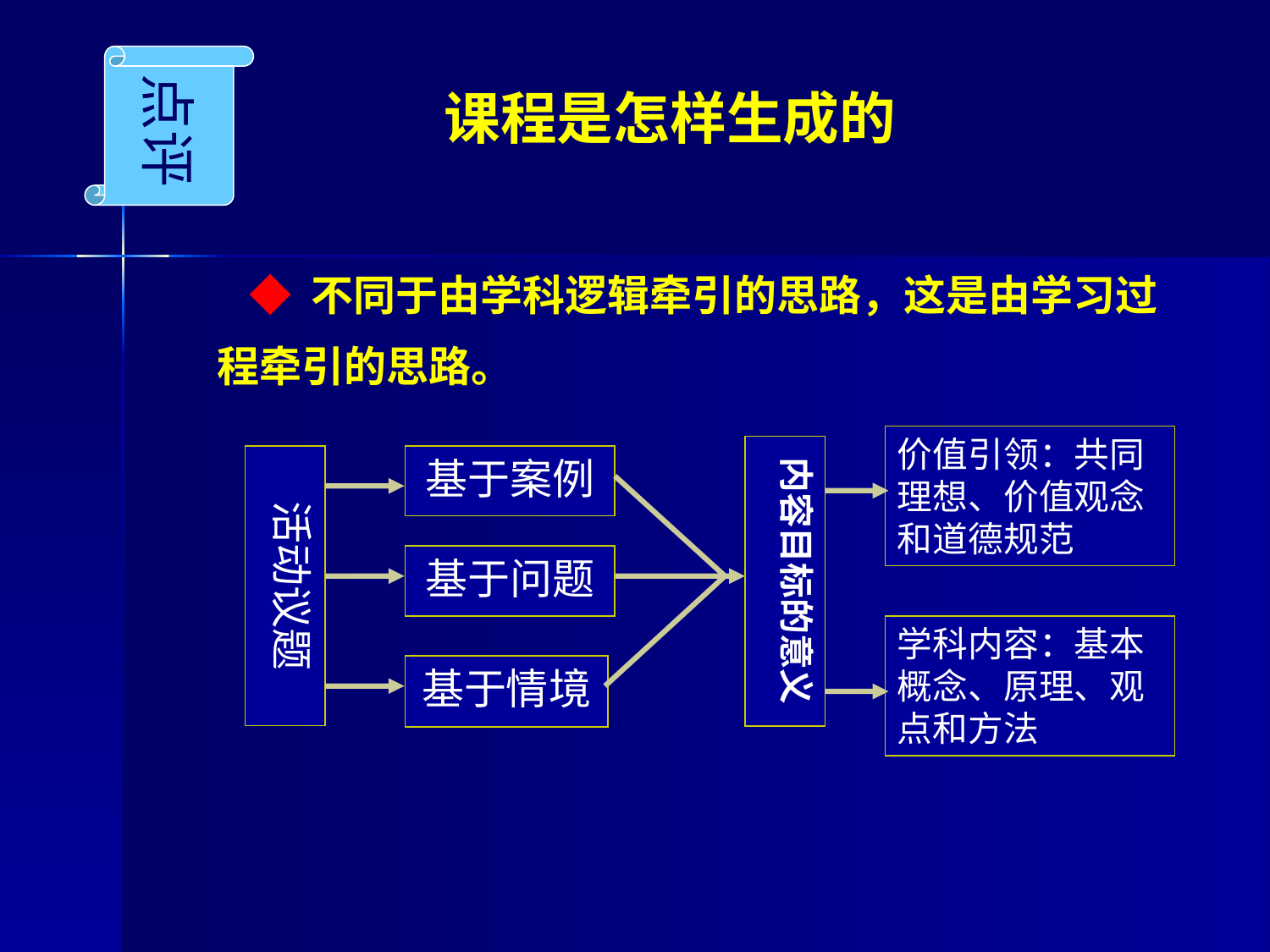

点评
课程是怎样生成的
◆ 不同于由学科逻辑牵引的思路，这是由学习过程牵引的思路。

价值引领：共同理想、价值观念和道德规范

内容目标的意义

活动议题
基于案例

基于问题

学科内容：基本概念、原理、观点和方法

基于情境